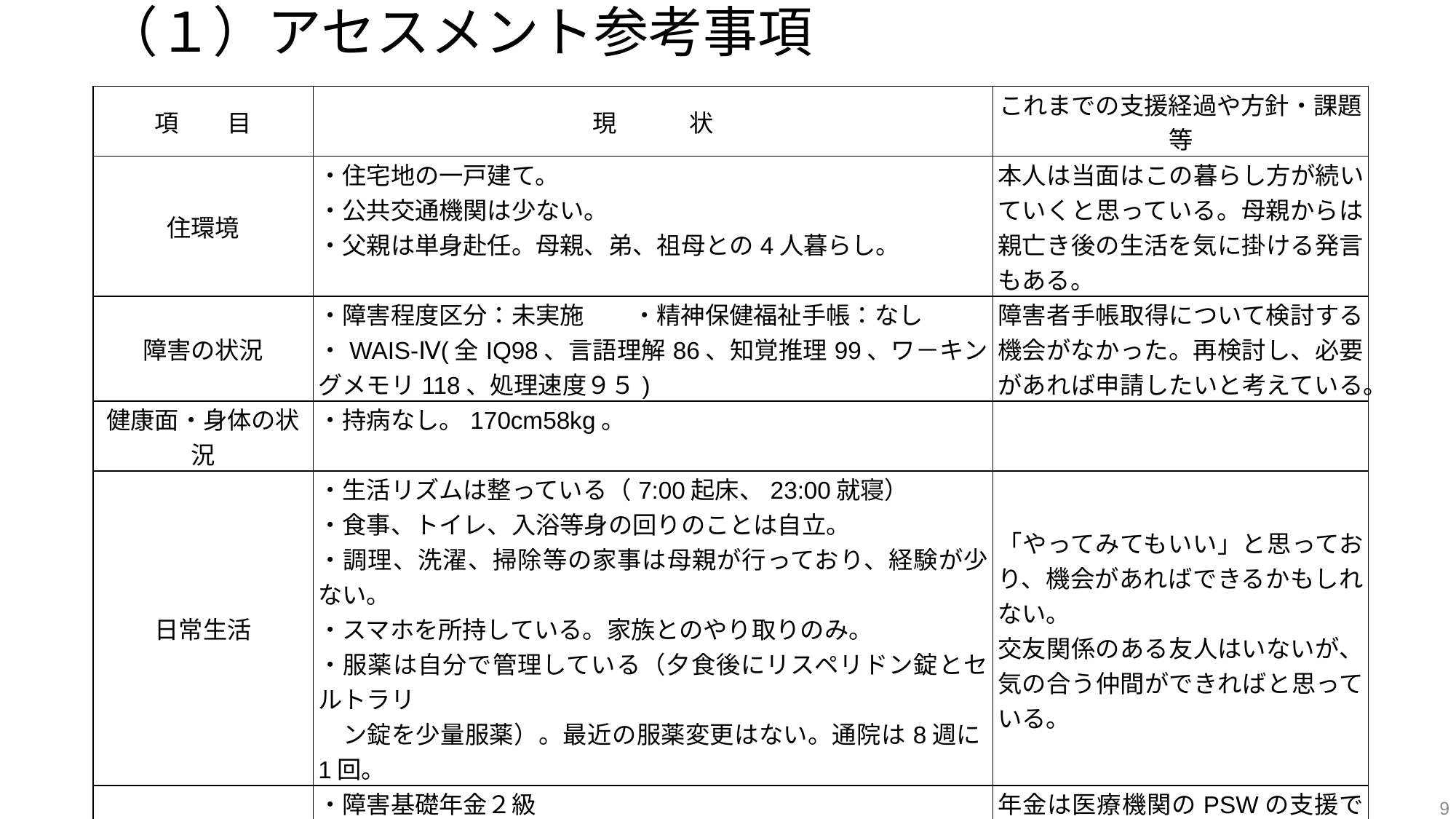

# （１）アセスメント参考事項
| 項　　目 | 現　　　状 | これまでの支援経過や方針・課題等 |
| --- | --- | --- |
| 住環境 | ・住宅地の一戸建て。 ・公共交通機関は少ない。 ・父親は単身赴任。母親、弟、祖母との4人暮らし。 | 本人は当面はこの暮らし方が続いていくと思っている。母親からは親亡き後の生活を気に掛ける発言もある。 |
| 障害の状況 | ・障害程度区分：未実施　　・精神保健福祉手帳：なし ・WAIS-Ⅳ(全IQ98、言語理解86、知覚推理99、ワ－キングメモリ118、処理速度９５) | 障害者手帳取得について検討する機会がなかった。再検討し、必要があれば申請したいと考えている。 |
| 健康面・身体の状況 | ・持病なし。170cm58kg。 |  |
| 日常生活 | ・生活リズムは整っている（7:00起床、23:00就寝） ・食事、トイレ、入浴等身の回りのことは自立。 ・調理、洗濯、掃除等の家事は母親が行っており、経験が少ない。 ・スマホを所持している。家族とのやり取りのみ。 ・服薬は自分で管理している（夕食後にリスペリドン錠とセルトラリ 　ン錠を少量服薬）。最近の服薬変更はない。通院は8週に1回。 | 「やってみてもいい」と思っており、機会があればできるかもしれない。 交友関係のある友人はいないが、気の合う仲間ができればと思っている。 |
| 金銭管理 | ・障害基礎年金２級 ・金銭の管理は自分で行っている。生活費の内訳ややりくりについ 　て、具体的に想定することは難しい。10,000円を生活費とし母親 　に渡している。スマホ代4,000円、車の維持費を支出している。 ・日常的な買い物はできる。無駄遣いや高額な買い物はしない。 | 年金は医療機関のPSWの支援で申請した。 |
| コミュニケーション | ・言葉での会話、常識、社会ルールの理解は平均的。 ・安心できる人との会話は好む。 ・曖昧な指示は分かりづらい。 ・暗黙の了解が分かりづらい。 ・言語的な推論が必要な場面は苦手。 |  |
9